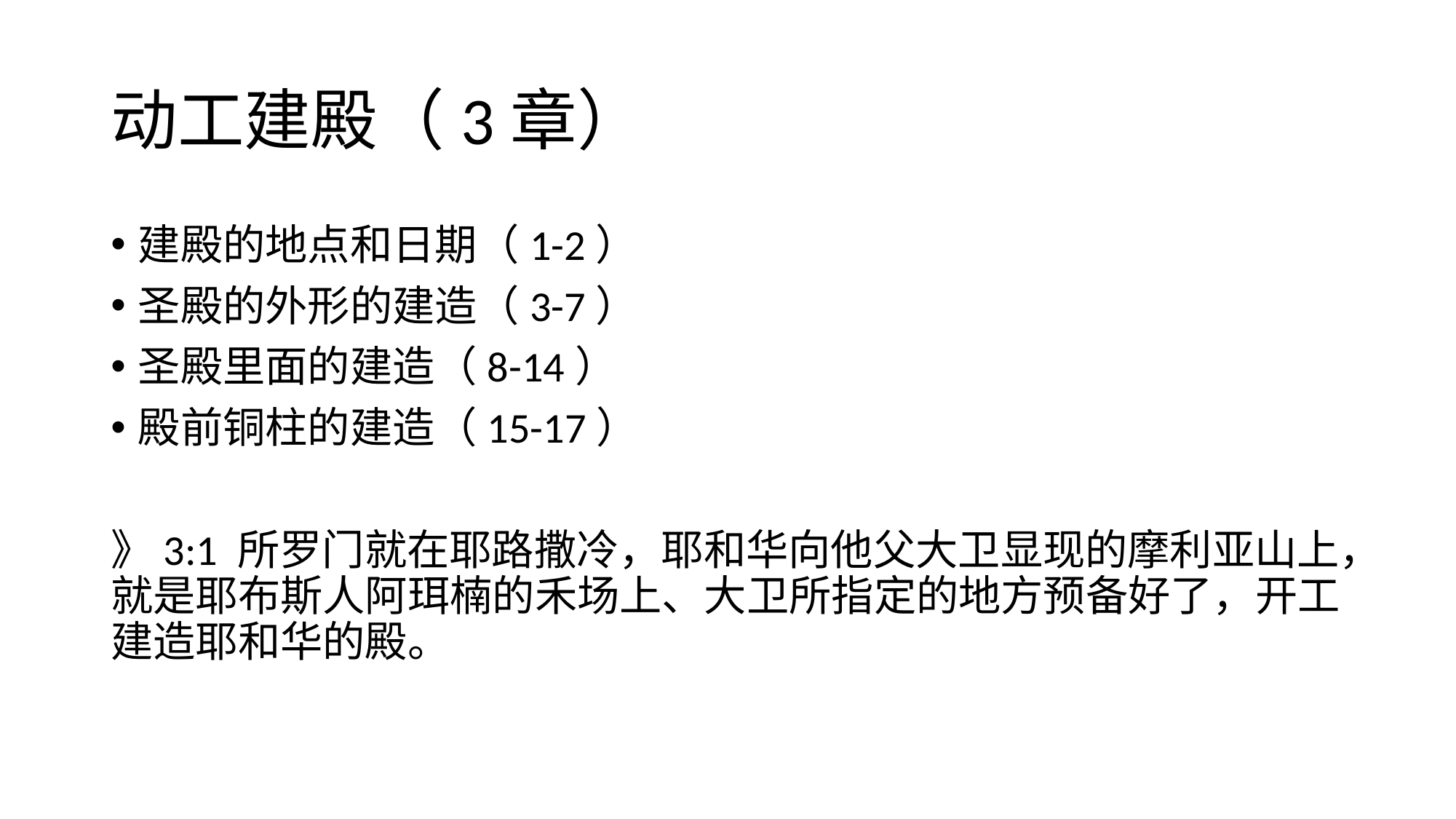

# 动工建殿（3章）
建殿的地点和日期（1-2）
圣殿的外形的建造（3-7）
圣殿里面的建造（8-14）
殿前铜柱的建造（15-17）

》3:1 所罗门就在耶路撒冷，耶和华向他父大卫显现的摩利亚山上，就是耶布斯人阿珥楠的禾场上、大卫所指定的地方预备好了，开工建造耶和华的殿。